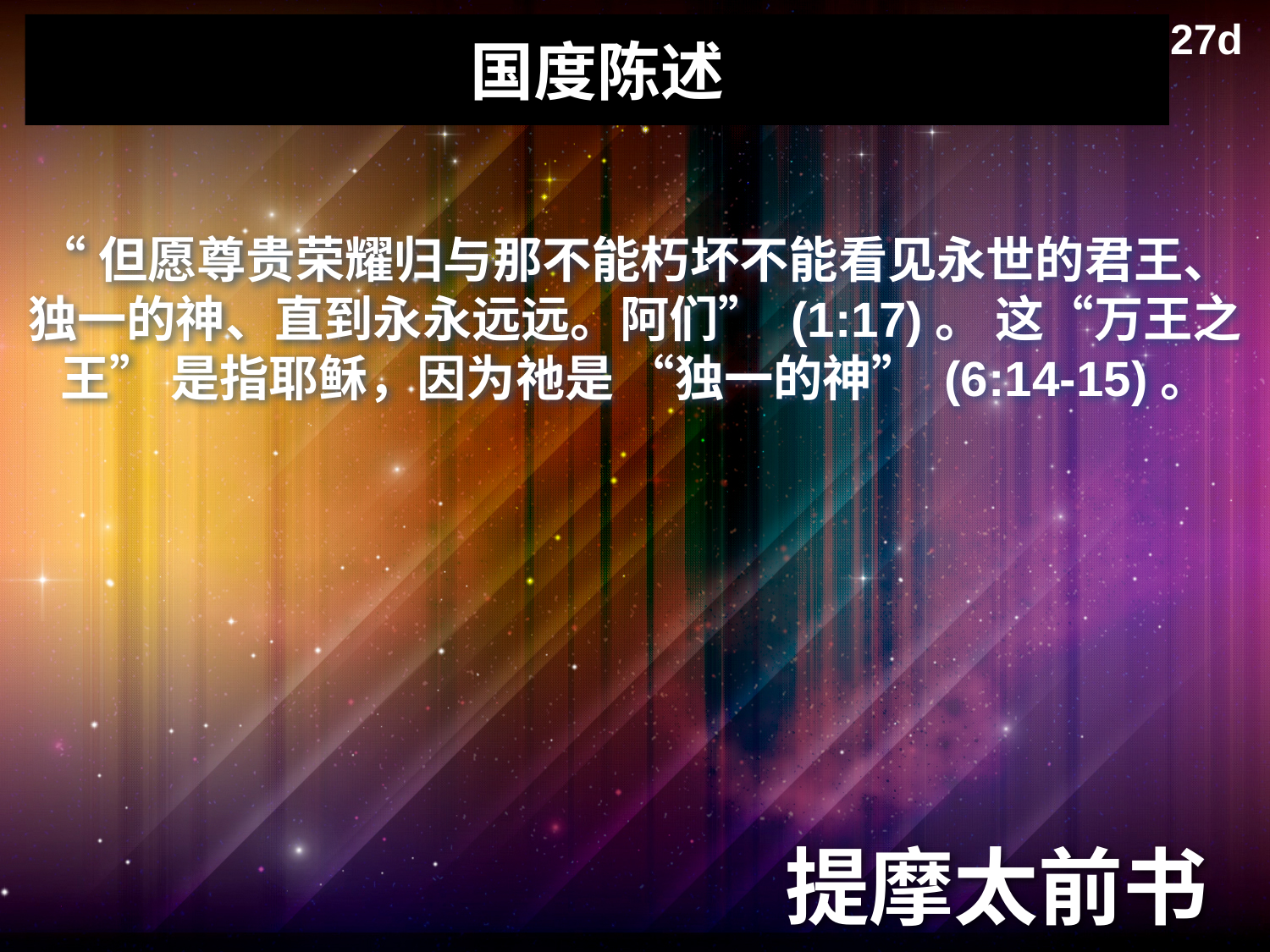

27d
# 国度陈述

“但愿尊贵荣耀归与那不能朽坏不能看见永世的君王、独一的神、直到永永远远。阿们” (1:17)。 这“万王之王” 是指耶稣，因为祂是 “独一的神” (6:14-15)。
提摩太前书